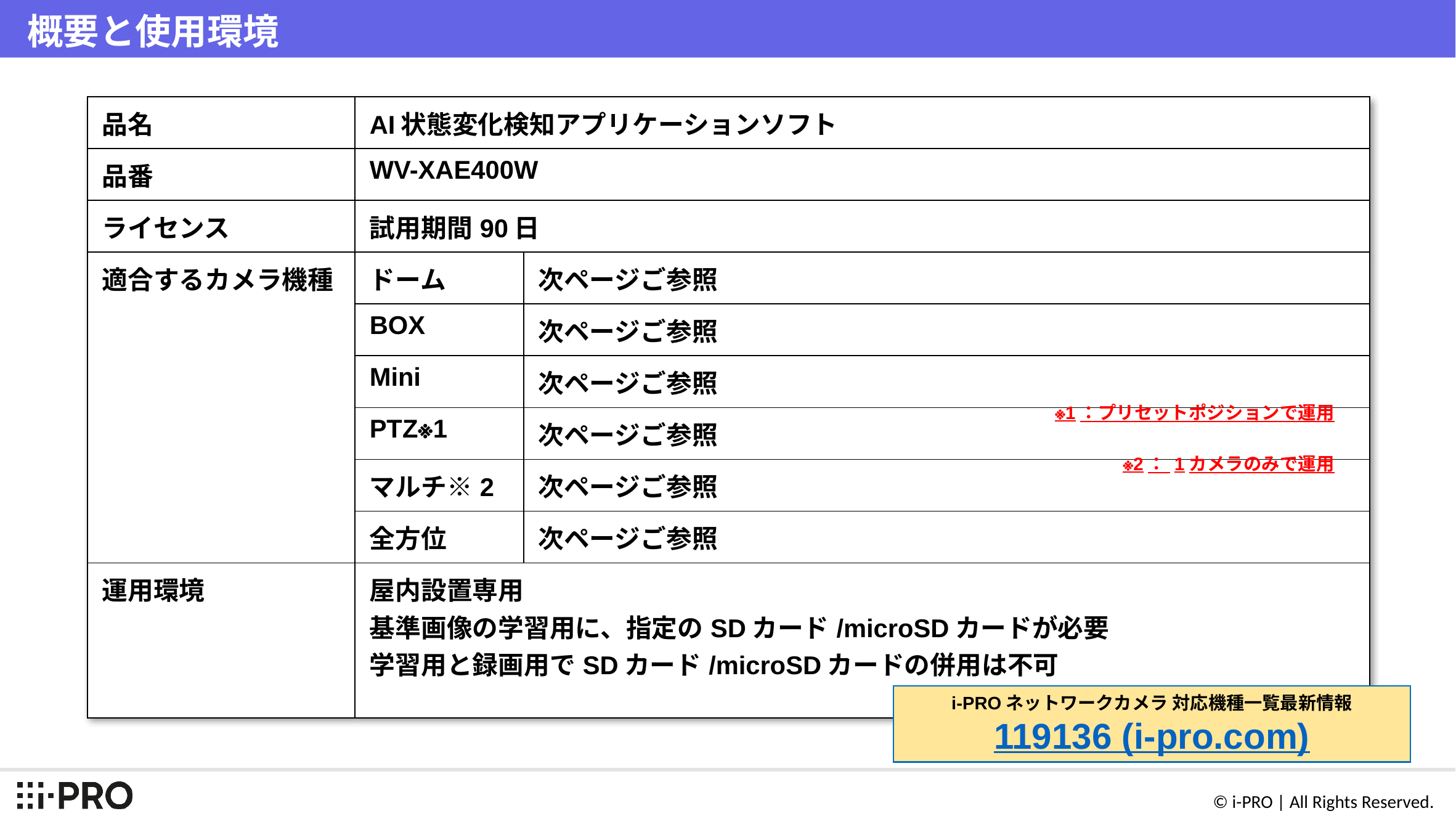

# 概要と使用環境
| 品名 | AI状態変化検知アプリケーションソフト |  |
| --- | --- | --- |
| 品番 | WV-XAE400W |  |
| ライセンス | 試用期間90日 |  |
| 適合するカメラ機種 | ドーム | 次ページご参照 |
|  | BOX | 次ページご参照 |
|  | Mini | 次ページご参照 |
|  | PTZ※1 | 次ページご参照 |
|  | マルチ※2 | 次ページご参照 |
|  | 全方位 | 次ページご参照 |
| 運用環境 | 屋内設置専用 基準画像の学習用に、指定のSDカード/microSDカードが必要 学習用と録画用でSDカード/microSDカードの併用は不可 |  |
※1：プリセットポジションで運用
※2： 1カメラのみで運用
i-PROネットワークカメラ 対応機種一覧最新情報
119136 (i-pro.com)